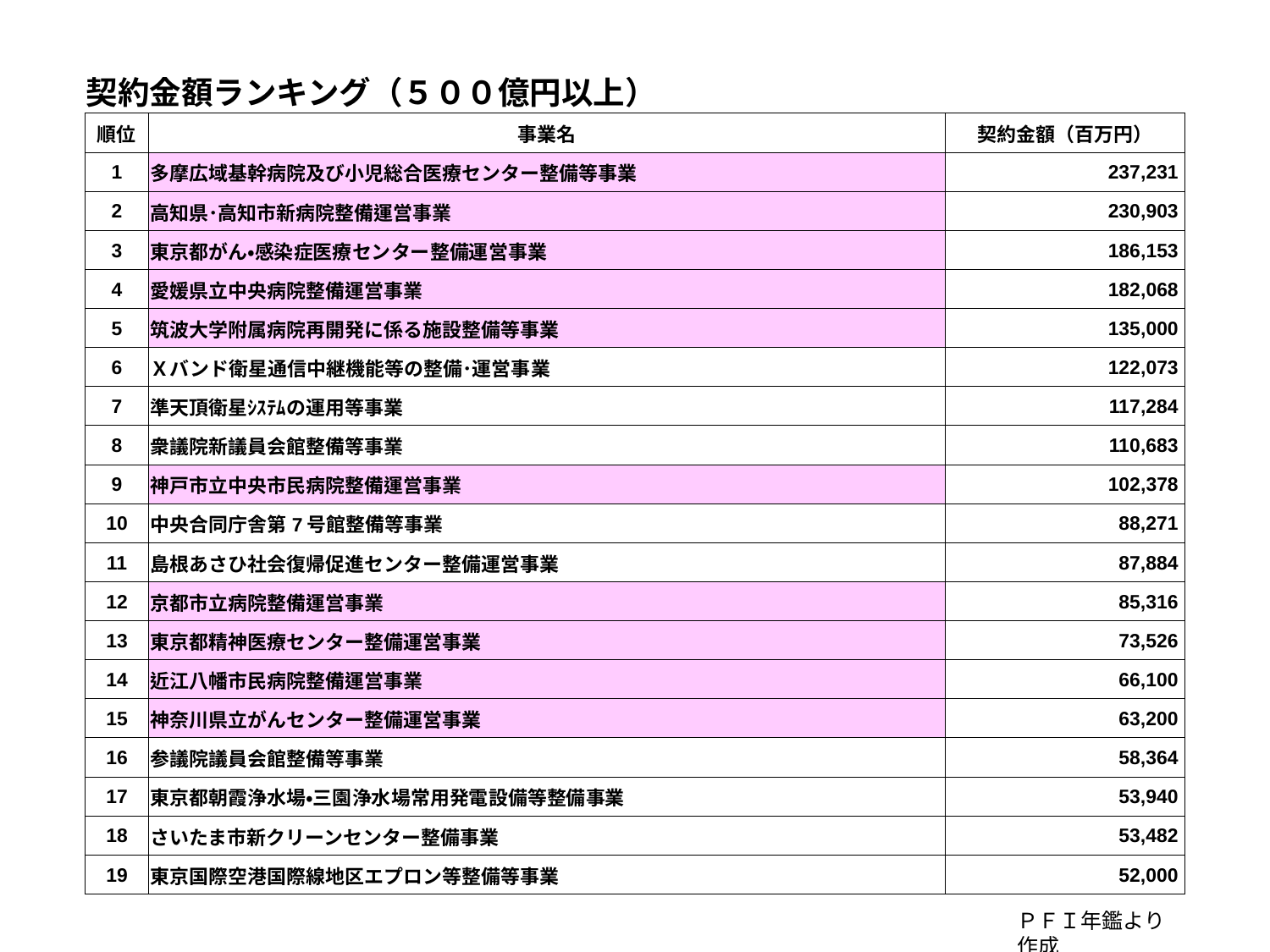

| 契約金額ランキング（５００億円以上） |  |  |
| --- | --- | --- |
| 順位 | 事業名 | 契約金額（百万円） |
| 1 | 多摩広域基幹病院及び小児総合医療センター整備等事業 | 237,231 |
| 2 | 高知県･高知市新病院整備運営事業 | 230,903 |
| 3 | 東京都がん・感染症医療センター整備運営事業 | 186,153 |
| 4 | 愛媛県立中央病院整備運営事業 | 182,068 |
| 5 | 筑波大学附属病院再開発に係る施設整備等事業 | 135,000 |
| 6 | Ｘバンド衛星通信中継機能等の整備･運営事業 | 122,073 |
| 7 | 準天頂衛星ｼｽﾃﾑの運用等事業 | 117,284 |
| 8 | 衆議院新議員会館整備等事業 | 110,683 |
| 9 | 神戸市立中央市民病院整備運営事業 | 102,378 |
| 10 | 中央合同庁舎第7号館整備等事業 | 88,271 |
| 11 | 島根あさひ社会復帰促進センター整備運営事業 | 87,884 |
| 12 | 京都市立病院整備運営事業 | 85,316 |
| 13 | 東京都精神医療センター整備運営事業 | 73,526 |
| 14 | 近江八幡市民病院整備運営事業 | 66,100 |
| 15 | 神奈川県立がんセンター整備運営事業 | 63,200 |
| 16 | 参議院議員会館整備等事業 | 58,364 |
| 17 | 東京都朝霞浄水場・三園浄水場常用発電設備等整備事業 | 53,940 |
| 18 | さいたま市新クリーンセンター整備事業 | 53,482 |
| 19 | 東京国際空港国際線地区エプロン等整備等事業 | 52,000 |
ＰＦＩ年鑑より作成